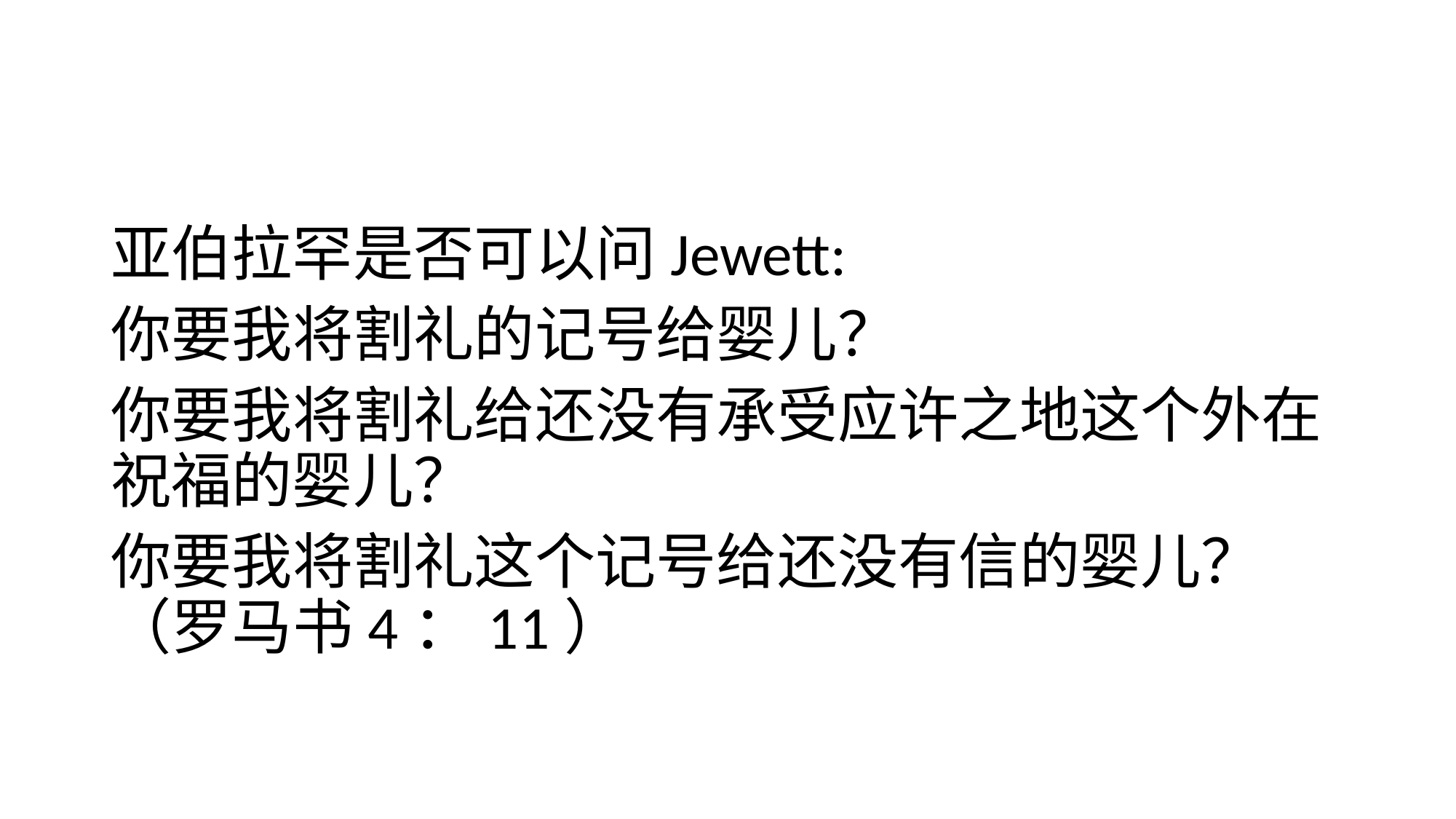

#
亚伯拉罕是否可以问Jewett:
你要我将割礼的记号给婴儿？
你要我将割礼给还没有承受应许之地这个外在祝福的婴儿？
你要我将割礼这个记号给还没有信的婴儿？（罗马书4：11）